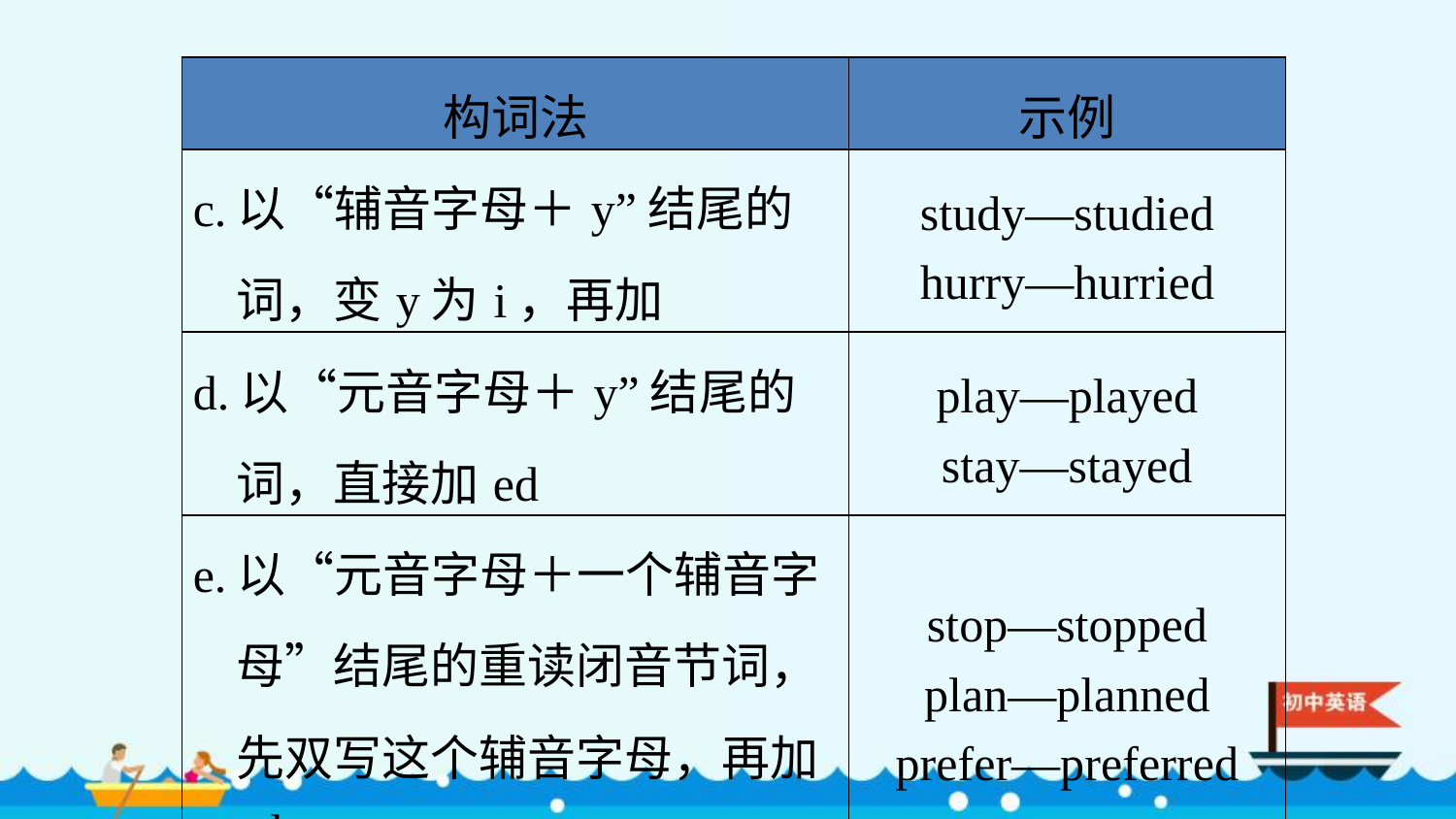

| 构词法 | 示例 |
| --- | --- |
| c.以“辅音字母＋­y”结尾的词，变­y为­i，再加­ | study—studied hurry—hurried |
| d.以“元音字母＋­y”结尾的词，直接加­ed | play—played stay—stayed |
| e.以“元音字母＋一个辅音字母”结尾的重读闭音节词，先双写这个辅音字母，再加­ed | stop—stopped plan—planned prefer—preferred |